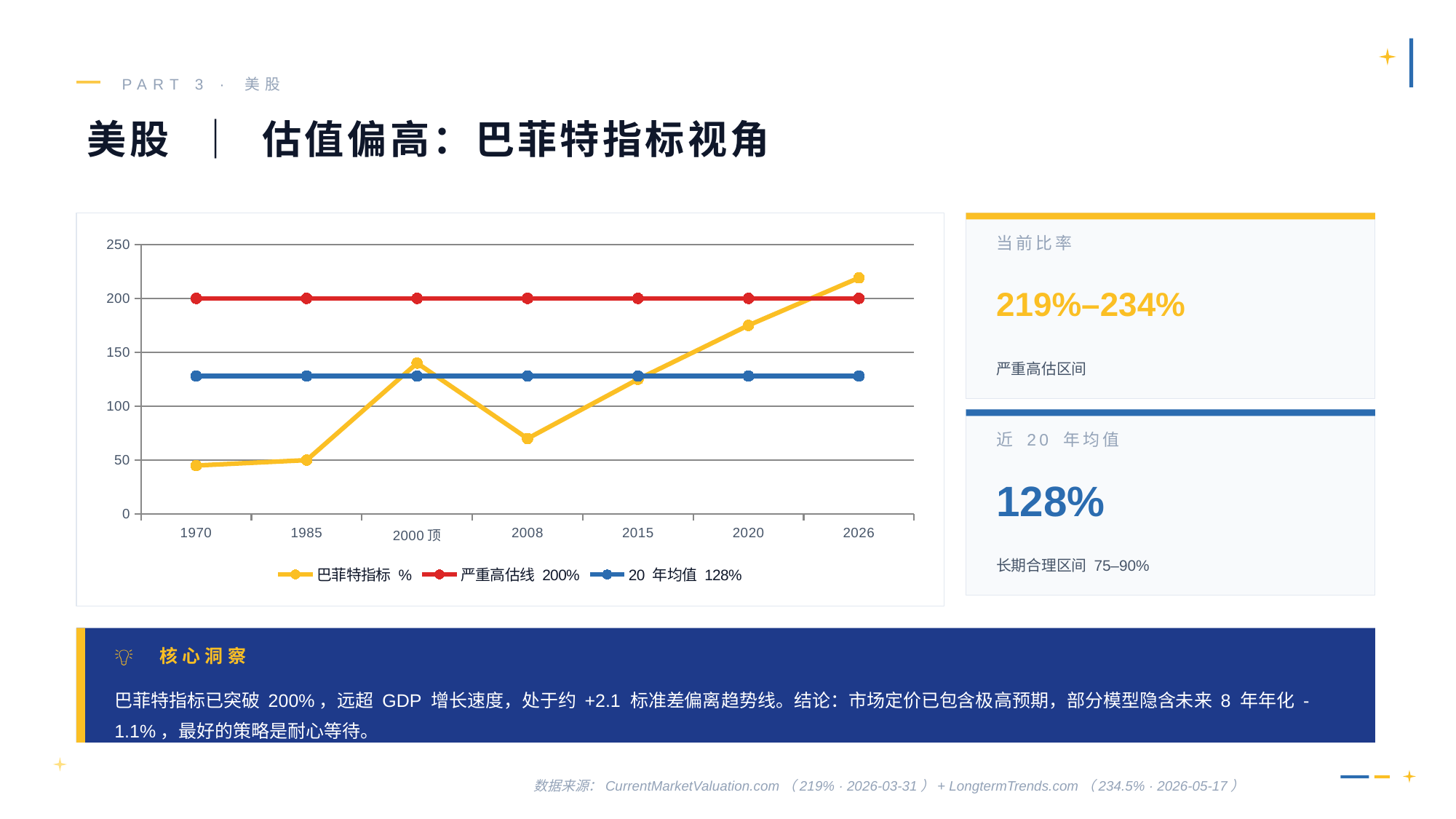

PART 3 · 美股

美股  ｜  估值偏高：巴菲特指标视角

当前比率

### Chart

| Category | 巴菲特指标 % | 严重高估线 200% | 20 年均值 128% |
|---|---|---|---|
| 1970 | 45.0 | 200.0 | 128.0 |
| 1985 | 50.0 | 200.0 | 128.0 |
| 2000顶 | 140.0 | 200.0 | 128.0 |
| 2008 | 70.0 | 200.0 | 128.0 |
| 2015 | 125.0 | 200.0 | 128.0 |
| 2020 | 175.0 | 200.0 | 128.0 |
| 2026 | 219.0 | 200.0 | 128.0 |
219%–234%
严重高估区间

近 20 年均值
128%
长期合理区间 75–90%

💡  核心洞察
巴菲特指标已突破 200%，远超 GDP 增长速度，处于约 +2.1 标准差偏离趋势线。结论：市场定价已包含极高预期，部分模型隐含未来 8 年年化 -1.1%，最好的策略是耐心等待。

数据来源：CurrentMarketValuation.com（219% · 2026-03-31）+ LongtermTrends.com（234.5% · 2026-05-17）